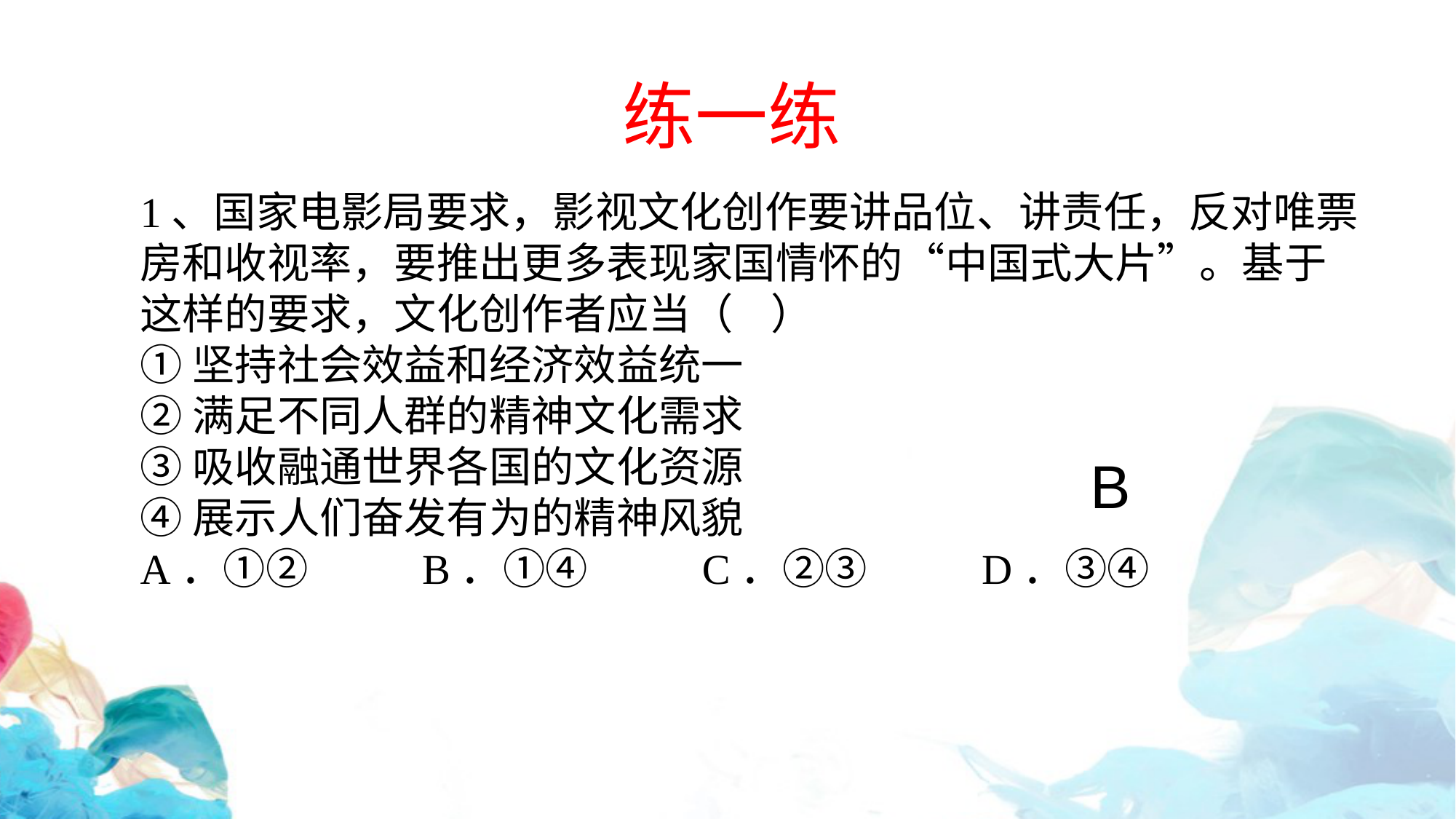

练一练

1、国家电影局要求，影视文化创作要讲品位、讲责任，反对唯票房和收视率，要推出更多表现家国情怀的“中国式大片”。基于这样的要求，文化创作者应当（    ）
①坚持社会效益和经济效益统一
②满足不同人群的精神文化需求
③吸收融通世界各国的文化资源
④展示人们奋发有为的精神风貌
A．①②           B．①④           C．②③           D．③④
B